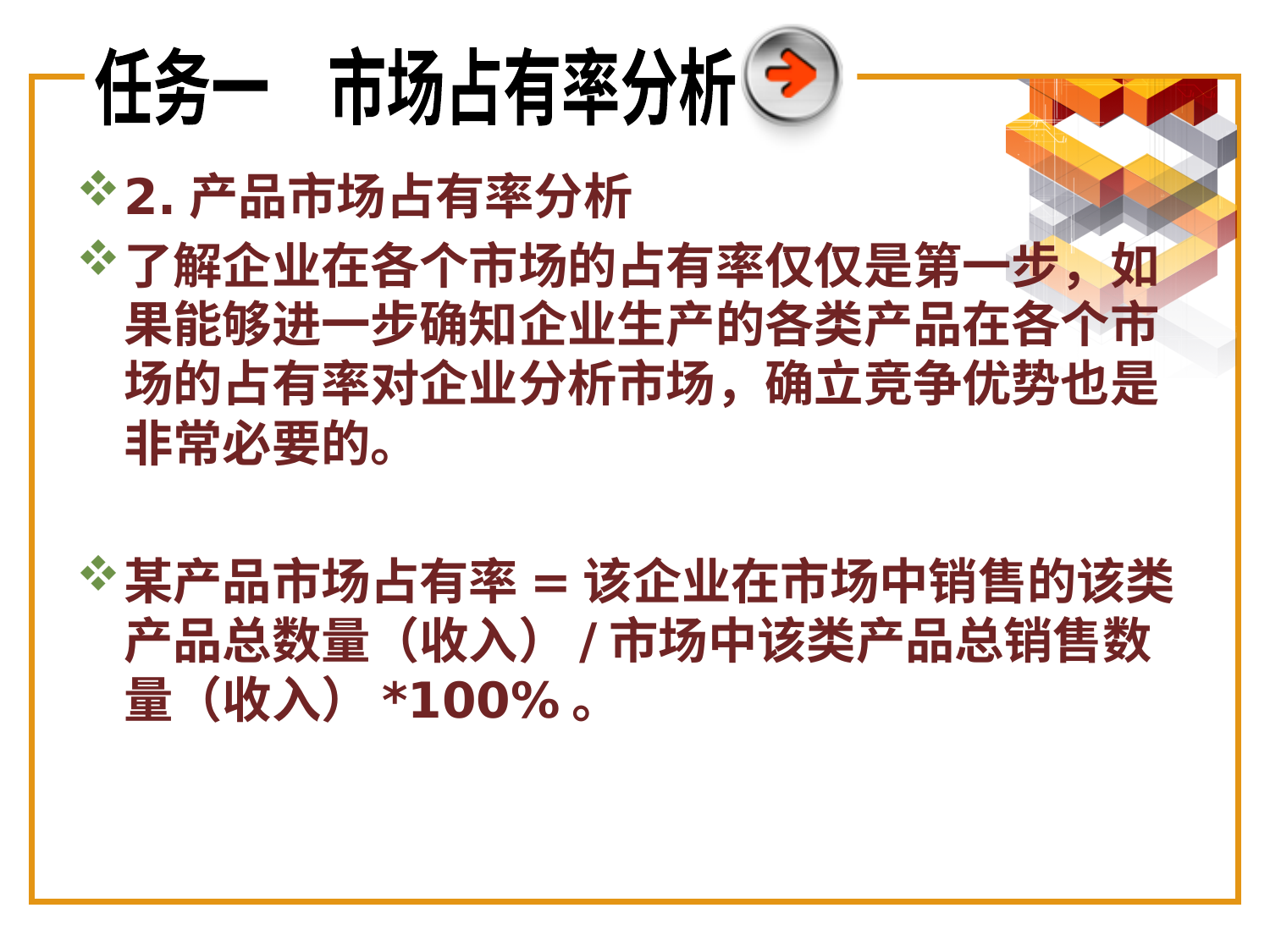

任务一　市场占有率分析
2.产品市场占有率分析
了解企业在各个市场的占有率仅仅是第一步，如果能够进一步确知企业生产的各类产品在各个市场的占有率对企业分析市场，确立竞争优势也是非常必要的。

某产品市场占有率=该企业在市场中销售的该类产品总数量（收入）/市场中该类产品总销售数量（收入）*100%。